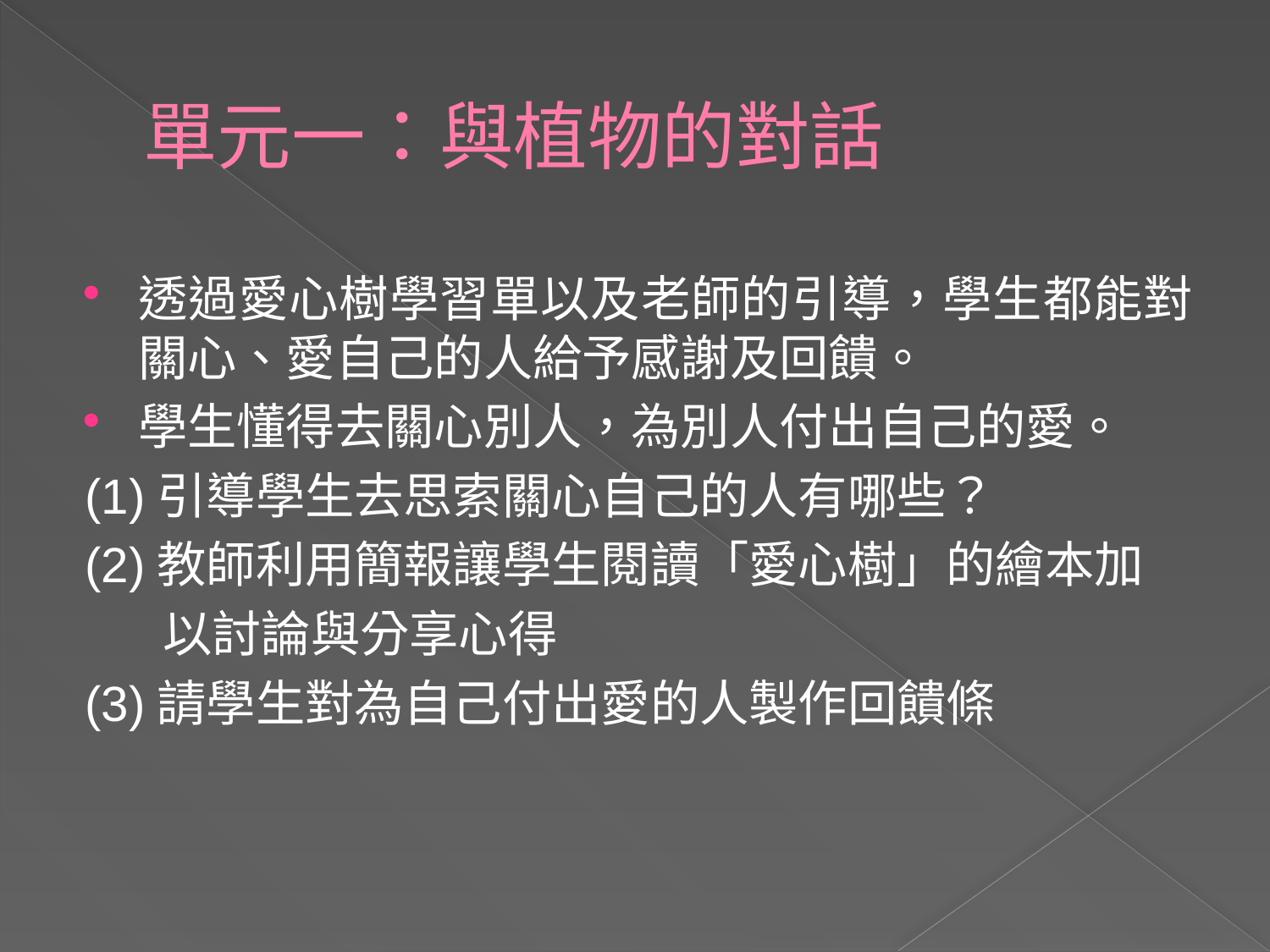

# 單元一：與植物的對話
透過愛心樹學習單以及老師的引導，學生都能對關心、愛自己的人給予感謝及回饋。
學生懂得去關心別人，為別人付出自己的愛。
(1)引導學生去思索關心自己的人有哪些？
(2)教師利用簡報讓學生閱讀「愛心樹」的繪本加
      以討論與分享心得
(3)請學生對為自己付出愛的人製作回饋條